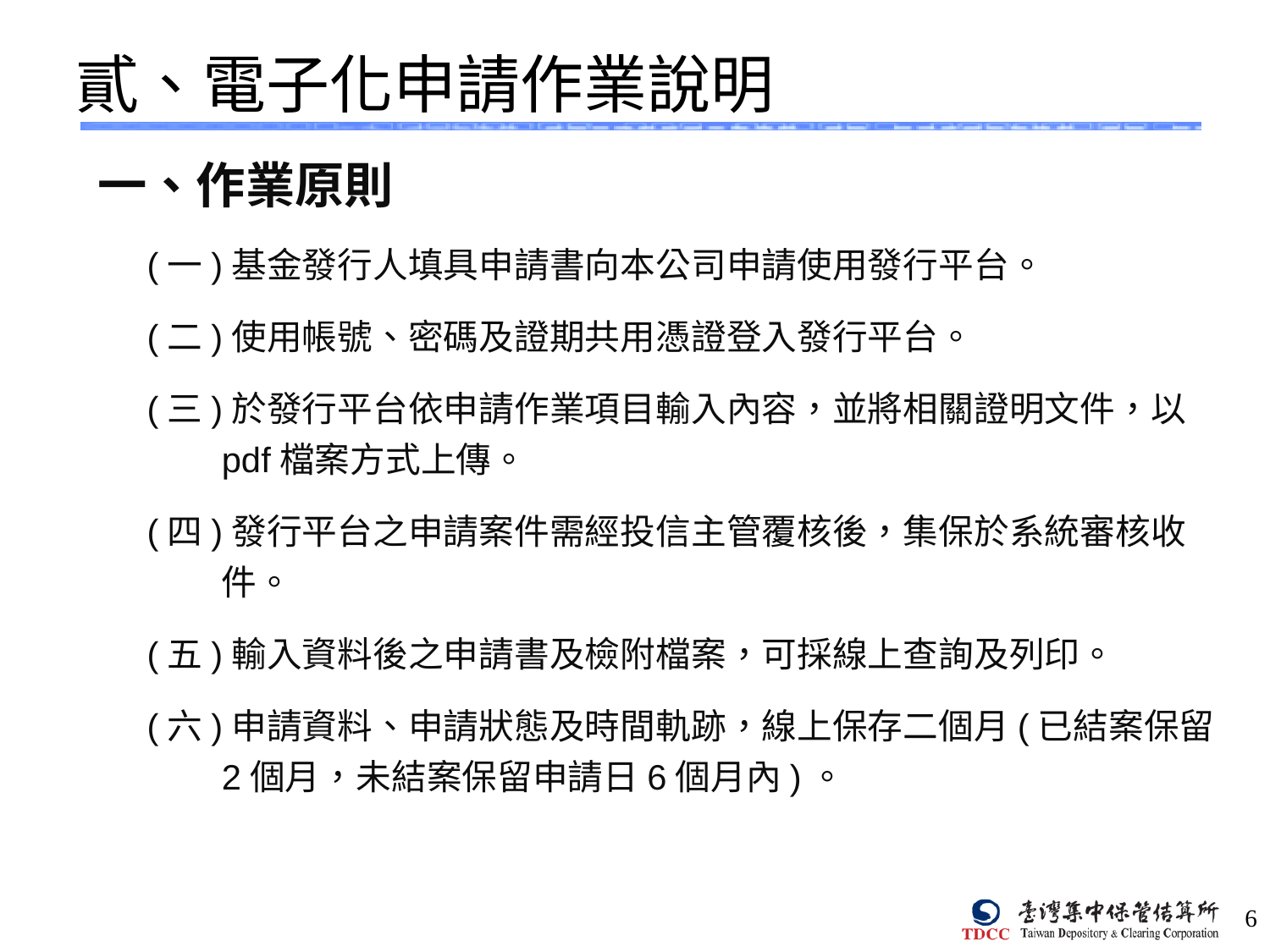

# 貳、電子化申請作業說明
一、作業原則
(一)基金發行人填具申請書向本公司申請使用發行平台。
(二)使用帳號、密碼及證期共用憑證登入發行平台。
(三)於發行平台依申請作業項目輸入內容，並將相關證明文件，以pdf檔案方式上傳。
(四)發行平台之申請案件需經投信主管覆核後，集保於系統審核收件。
(五)輸入資料後之申請書及檢附檔案，可採線上查詢及列印。
(六)申請資料、申請狀態及時間軌跡，線上保存二個月(已結案保留2個月，未結案保留申請日6個月內)。